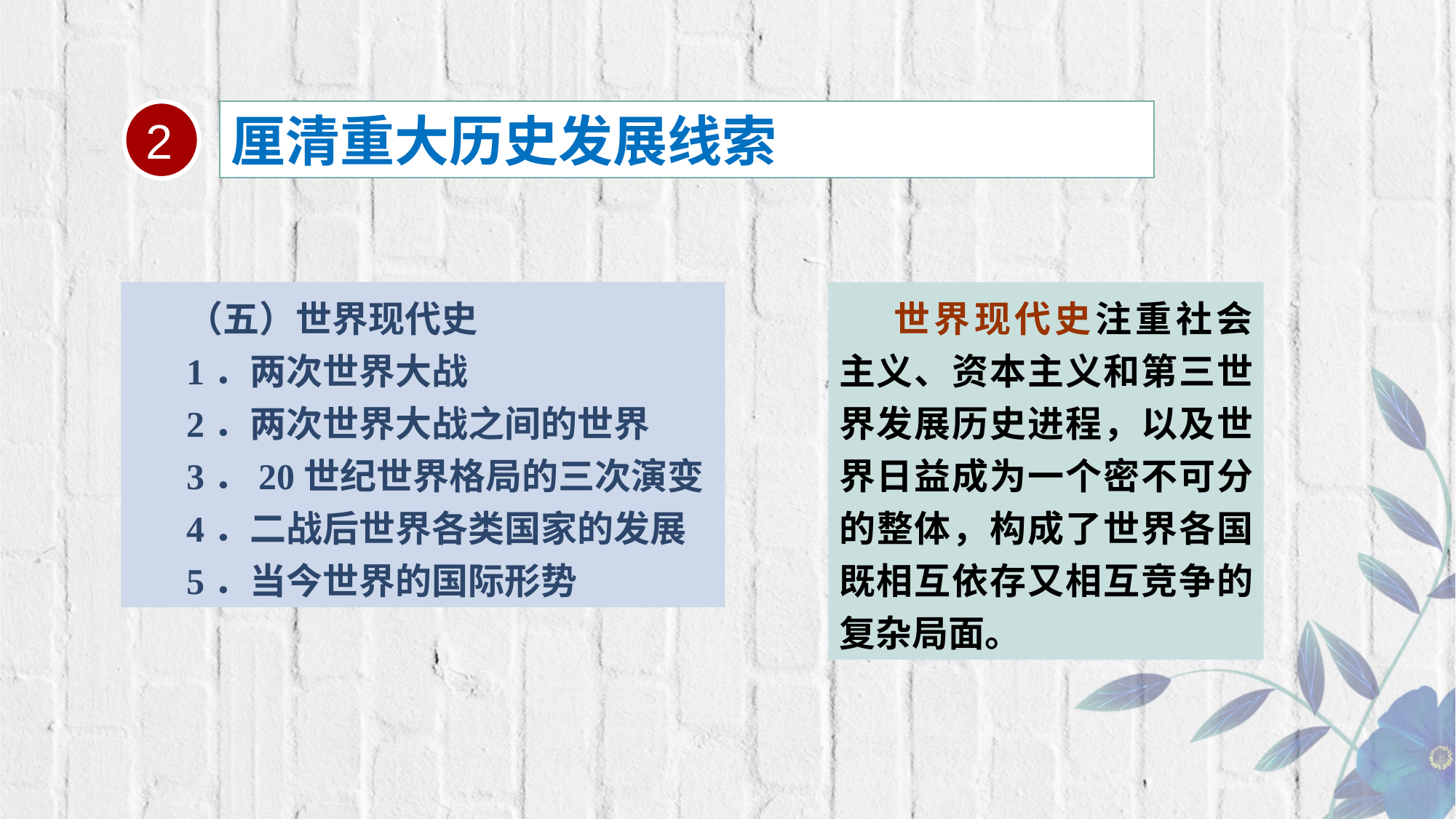

2
厘清重大历史发展线索
（五）世界现代史
1．两次世界大战
2．两次世界大战之间的世界
3．20世纪世界格局的三次演变
4．二战后世界各类国家的发展
5．当今世界的国际形势
世界现代史注重社会主义、资本主义和第三世界发展历史进程，以及世界日益成为一个密不可分的整体，构成了世界各国既相互依存又相互竞争的复杂局面。